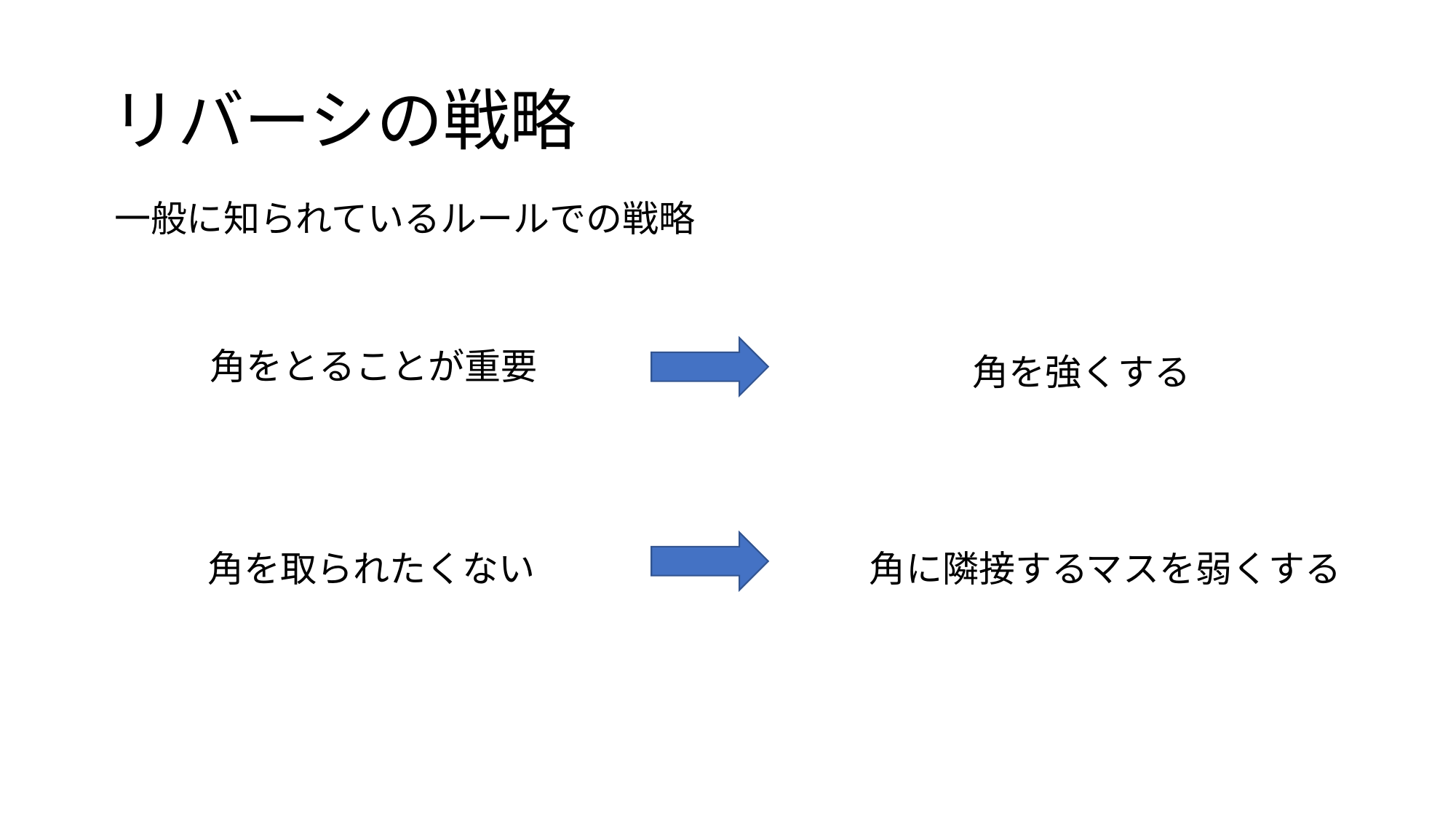

# リバーシの戦略
一般に知られているルールでの戦略
角をとることが重要

角を強くする

角を取られたくない

角に隣接するマスを弱くする